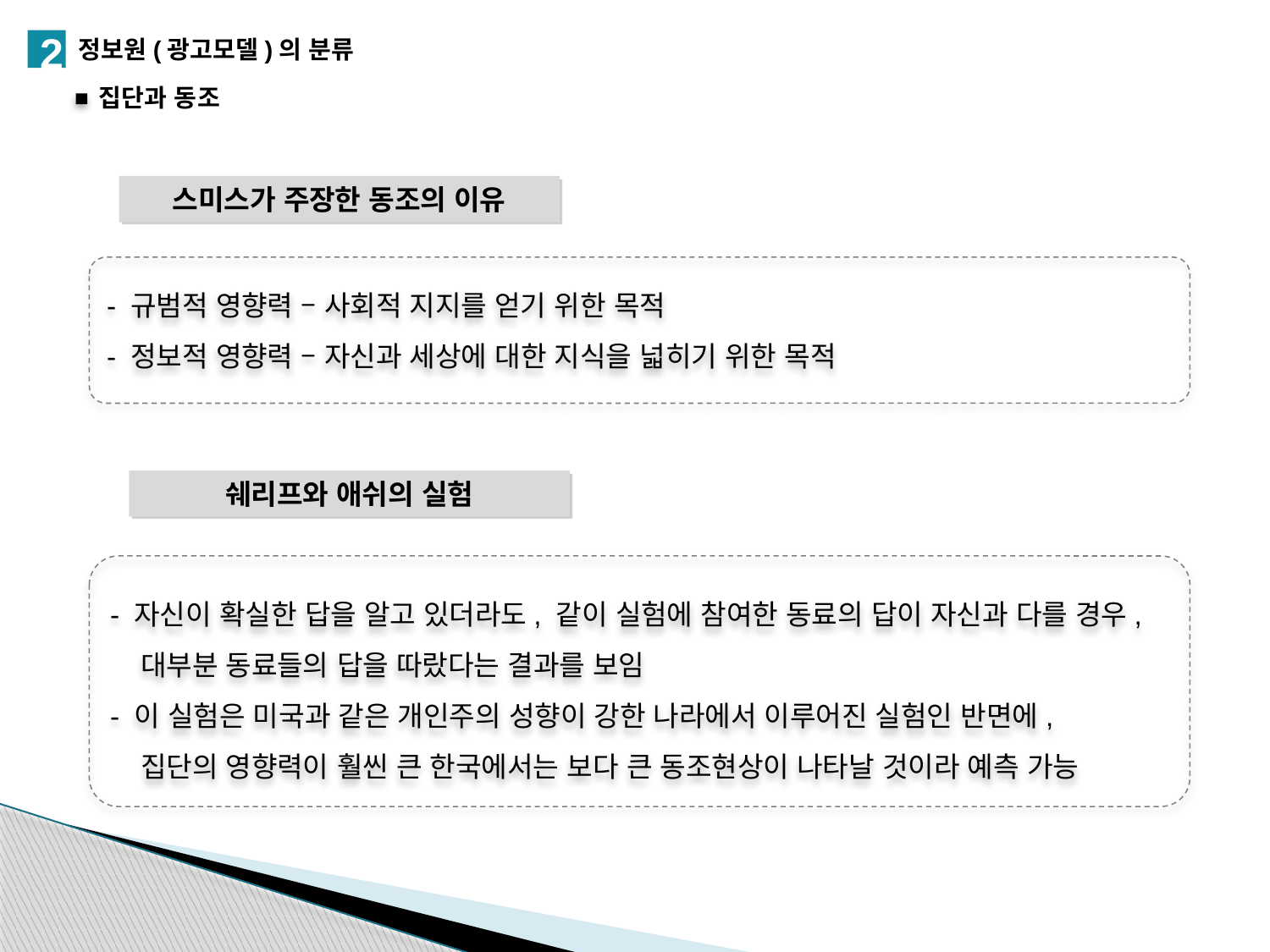

2
정보원(광고모델)의 분류

집단과 동조

스미스가 주장한 동조의 이유
- 규범적 영향력 – 사회적 지지를 얻기 위한 목적
- 정보적 영향력 – 자신과 세상에 대한 지식을 넓히기 위한 목적
쉐리프와 애쉬의 실험
- 자신이 확실한 답을 알고 있더라도, 같이 실험에 참여한 동료의 답이 자신과 다를 경우,
   대부분 동료들의 답을 따랐다는 결과를 보임
- 이 실험은 미국과 같은 개인주의 성향이 강한 나라에서 이루어진 실험인 반면에,
   집단의 영향력이 훨씬 큰 한국에서는 보다 큰 동조현상이 나타날 것이라 예측 가능